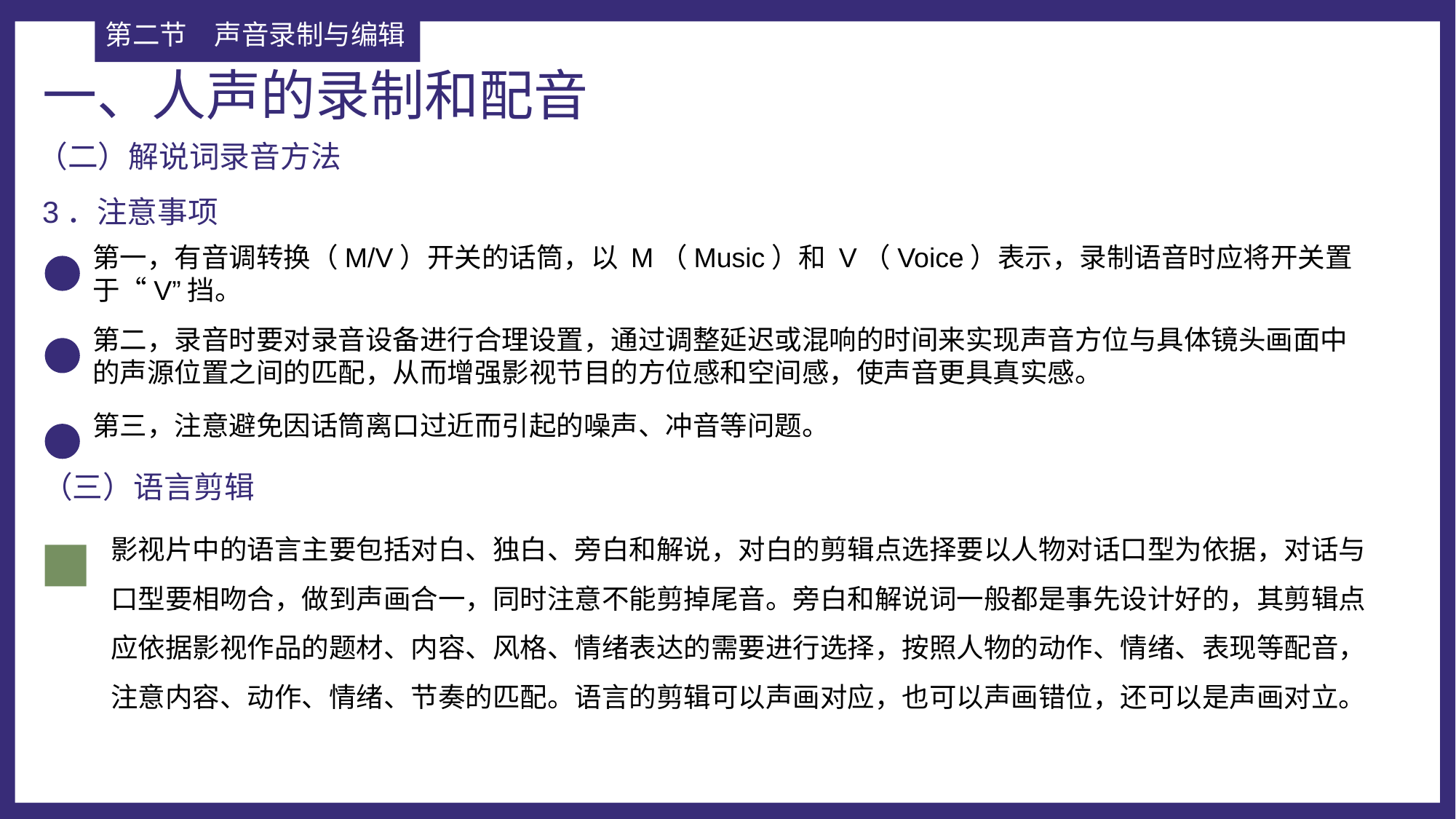

第二节	声音录制与编辑
一、人声的录制和配音
（二）解说词录音方法
3．注意事项
第一，有音调转换（M/V）开关的话筒，以 M（Music）和 V（Voice）表示，录制语音时应将开关置于“V”挡。

第二，录音时要对录音设备进行合理设置，通过调整延迟或混响的时间来实现声音方位与具体镜头画面中的声源位置之间的匹配，从而增强影视节目的方位感和空间感，使声音更具真实感。

第三，注意避免因话筒离口过近而引起的噪声、冲音等问题。

（三）语言剪辑
影视片中的语言主要包括对白、独白、旁白和解说，对白的剪辑点选择要以人物对话口型为依据，对话与口型要相吻合，做到声画合一，同时注意不能剪掉尾音。旁白和解说词一般都是事先设计好的，其剪辑点应依据影视作品的题材、内容、风格、情绪表达的需要进行选择，按照人物的动作、情绪、表现等配音，注意内容、动作、情绪、节奏的匹配。语言的剪辑可以声画对应，也可以声画错位，还可以是声画对立。